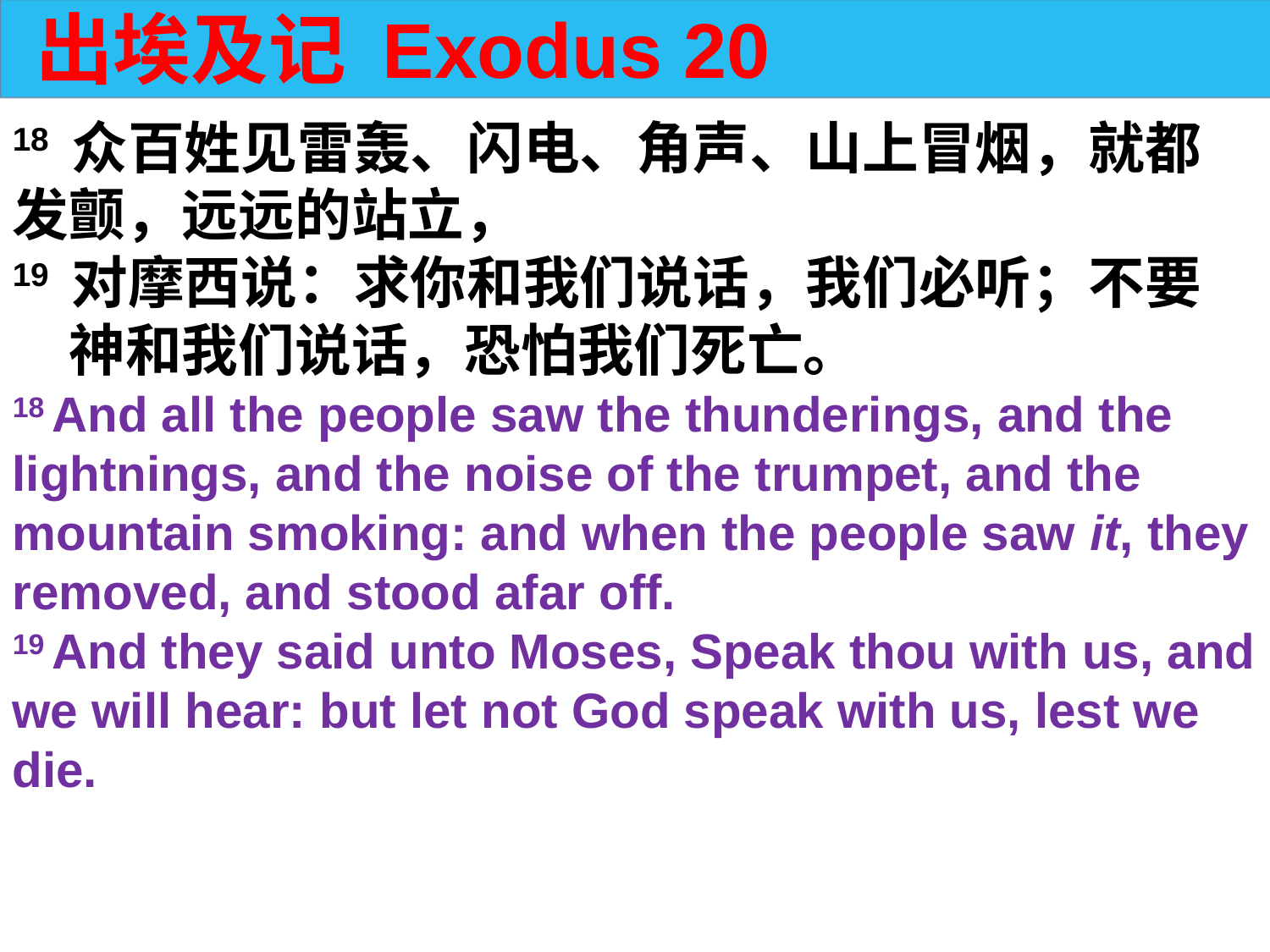

出埃及记 Exodus 20
18 众百姓见雷轰、闪电、角声、山上冒烟，就都发颤，远远的站立，
19 对摩西说：求你和我们说话，我们必听；不要　神和我们说话，恐怕我们死亡。
18 And all the people saw the thunderings, and the lightnings, and the noise of the trumpet, and the mountain smoking: and when the people saw it, they removed, and stood afar off.
19 And they said unto Moses, Speak thou with us, and we will hear: but let not God speak with us, lest we die.